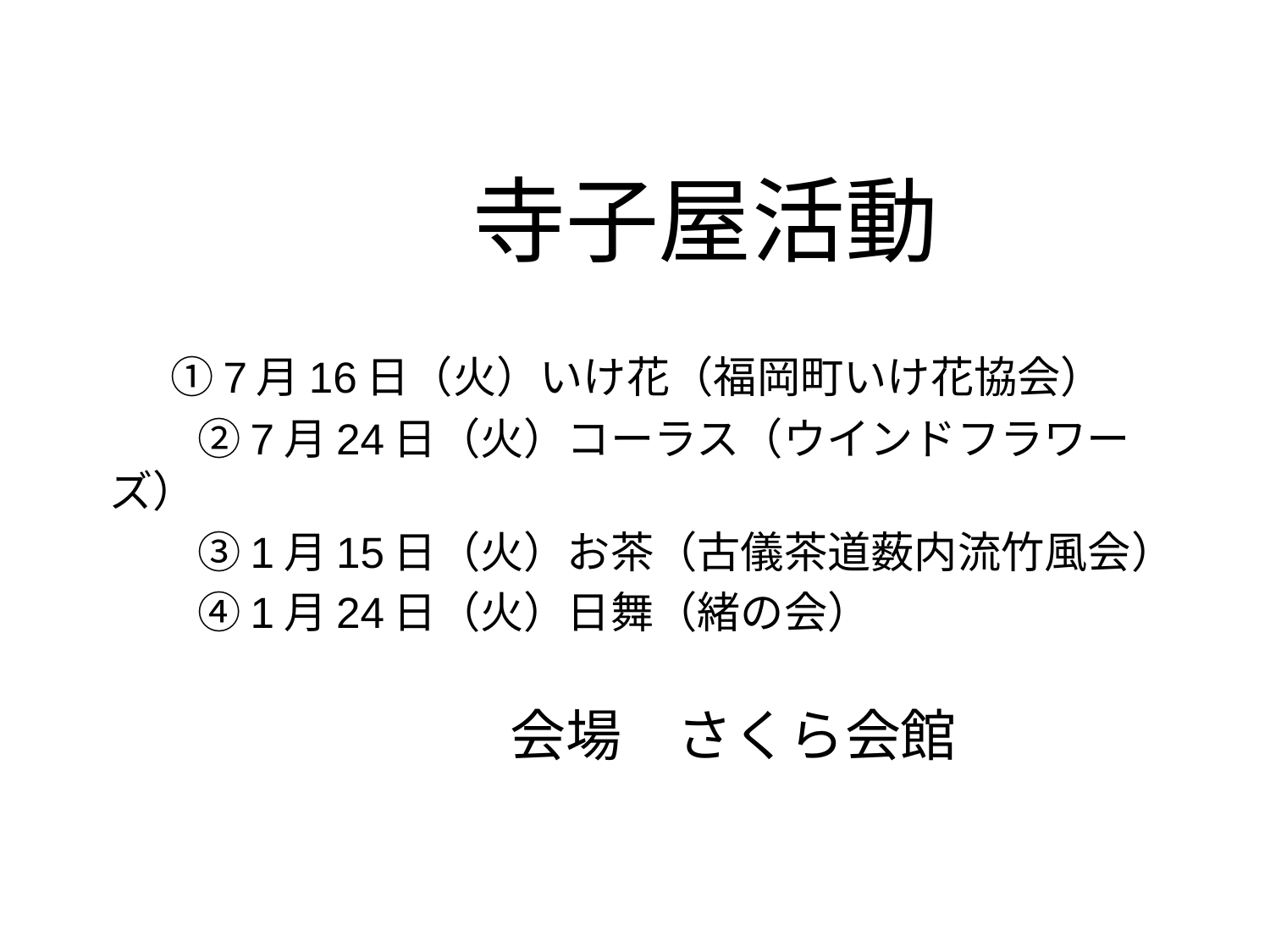

寺子屋活動
　 ①7月16日（火）いけ花（福岡町いけ花協会）
　　　②7月24日（火）コーラス（ウインドフラワーズ）
　　　③1月15日（火）お茶（古儀茶道薮内流竹風会）
　　　④1月24日（火）日舞（緒の会）
　　　　　　　　　 会場　さくら会館